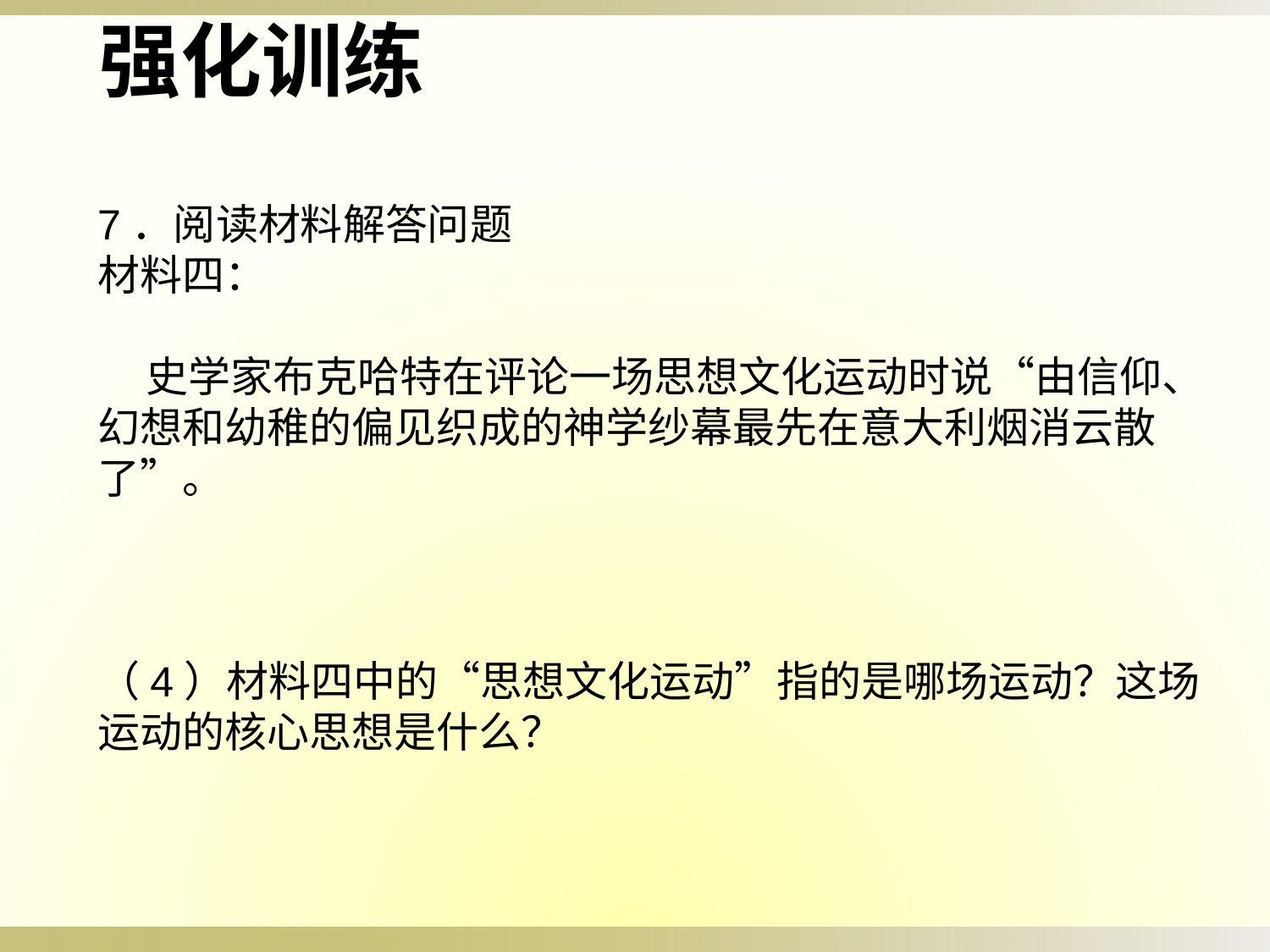

强化训练
7．阅读材料解答问题
材料四：

    史学家布克哈特在评论一场思想文化运动时说“由信仰、幻想和幼稚的偏见织成的神学纱幕最先在意大利烟消云散了”。

（4）材料四中的“思想文化运动”指的是哪场运动？这场运动的核心思想是什么？